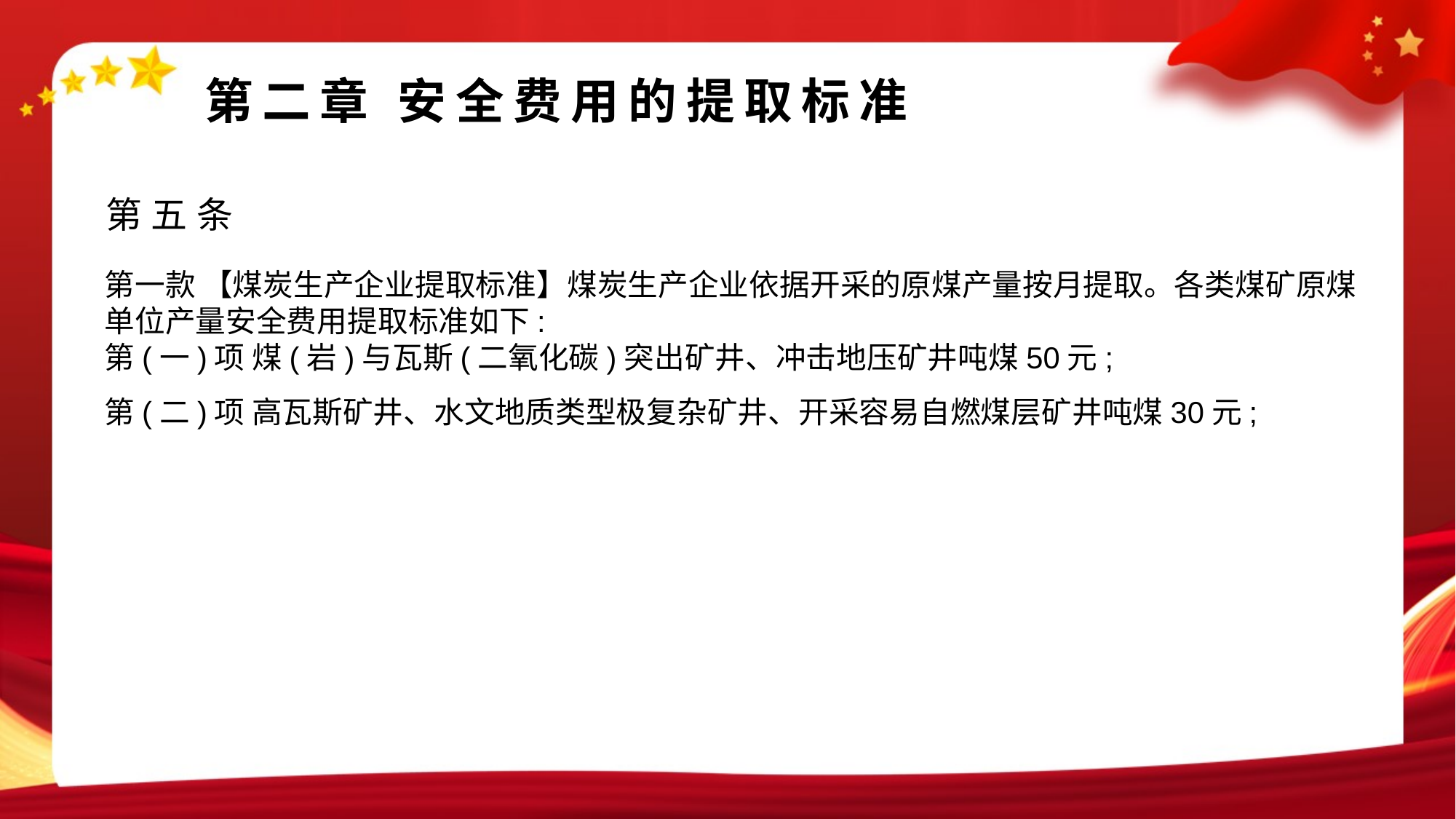

#
第二章 安全费用的提取标准
第五条
第一款 【煤炭生产企业提取标准】煤炭生产企业依据开采的原煤产量按月提取。各类煤矿原煤单位产量安全费用提取标准如下:
第(一)项 煤(岩)与瓦斯(二氧化碳)突出矿井、冲击地压矿井吨煤50元;
第(二)项 高瓦斯矿井、水文地质类型极复杂矿井、开采容易自燃煤层矿井吨煤30元;